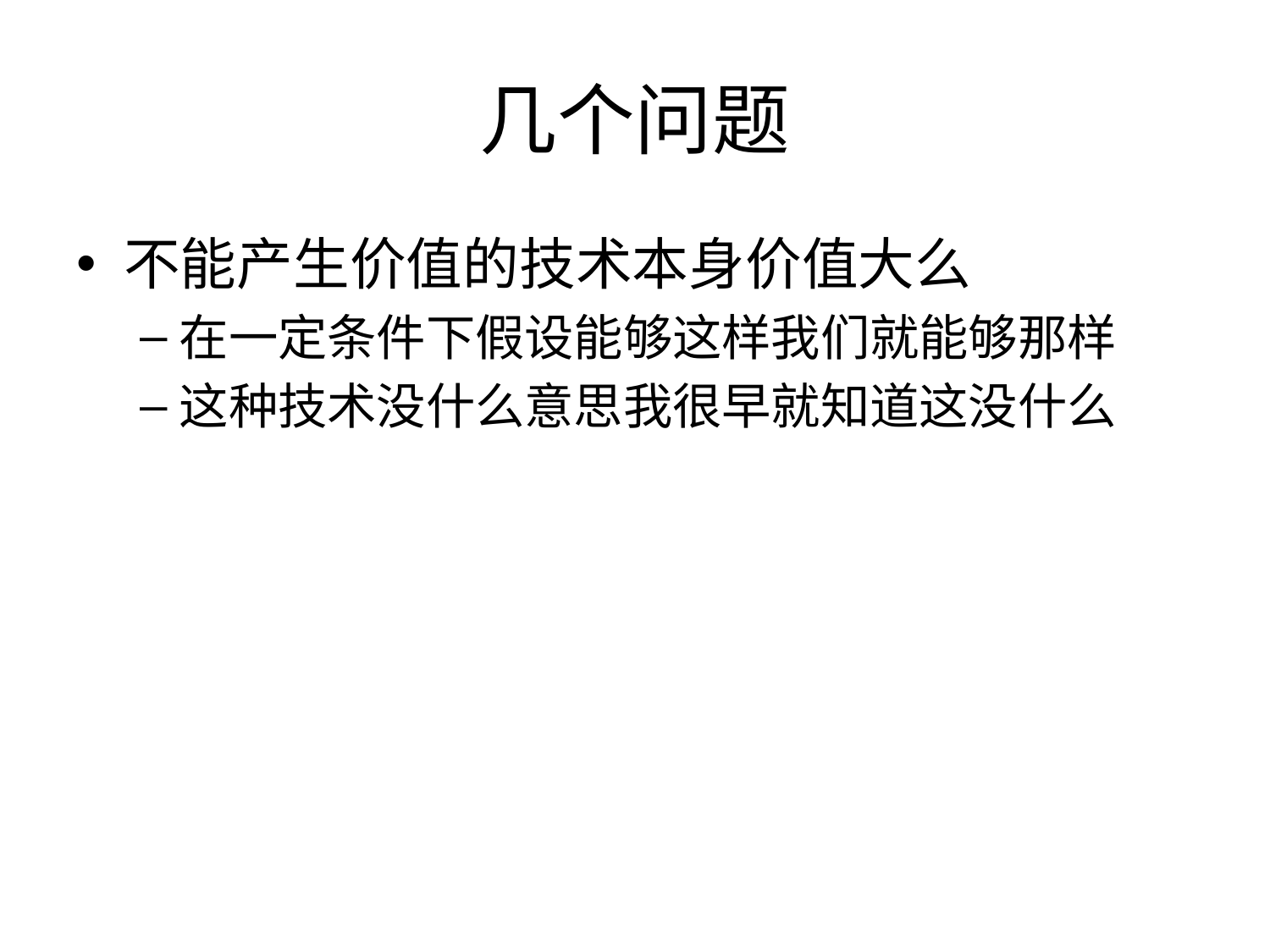

# 几个问题
不能产生价值的技术本身价值大么
在一定条件下假设能够这样我们就能够那样
这种技术没什么意思我很早就知道这没什么